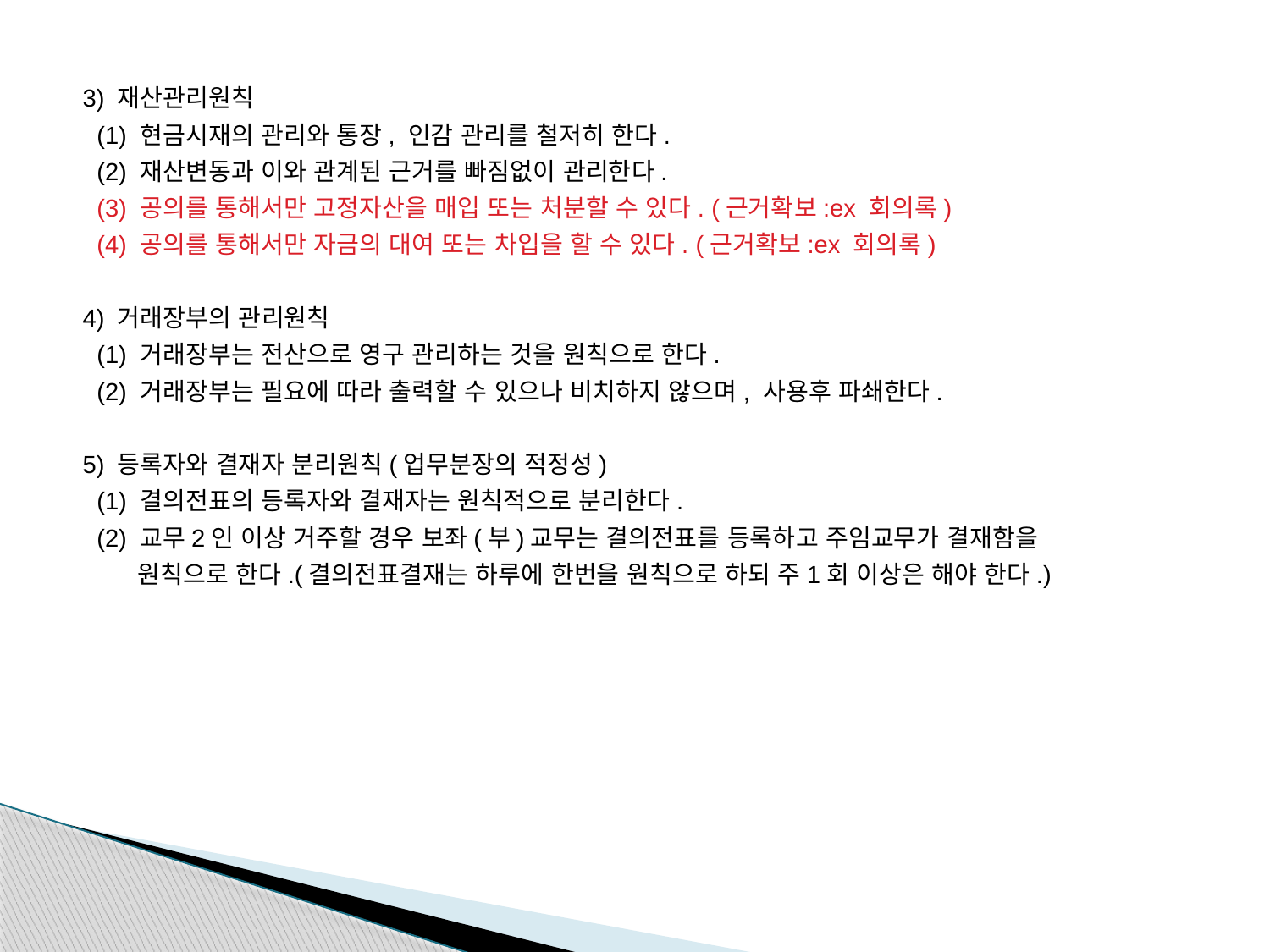

3) 재산관리원칙
  (1) 현금시재의 관리와 통장, 인감 관리를 철저히 한다.
  (2) 재산변동과 이와 관계된 근거를 빠짐없이 관리한다.
  (3) 공의를 통해서만 고정자산을 매입 또는 처분할 수 있다. (근거확보:ex 회의록)
  (4) 공의를 통해서만 자금의 대여 또는 차입을 할 수 있다. (근거확보:ex 회의록)

4) 거래장부의 관리원칙
  (1) 거래장부는 전산으로 영구 관리하는 것을 원칙으로 한다.
  (2) 거래장부는 필요에 따라 출력할 수 있으나 비치하지 않으며, 사용후 파쇄한다.

5) 등록자와 결재자 분리원칙(업무분장의 적정성)
  (1) 결의전표의 등록자와 결재자는 원칙적으로 분리한다.
  (2) 교무2인 이상 거주할 경우 보좌(부)교무는 결의전표를 등록하고 주임교무가 결재함을
       원칙으로 한다.(결의전표결재는 하루에 한번을 원칙으로 하되 주1회 이상은 해야 한다.)